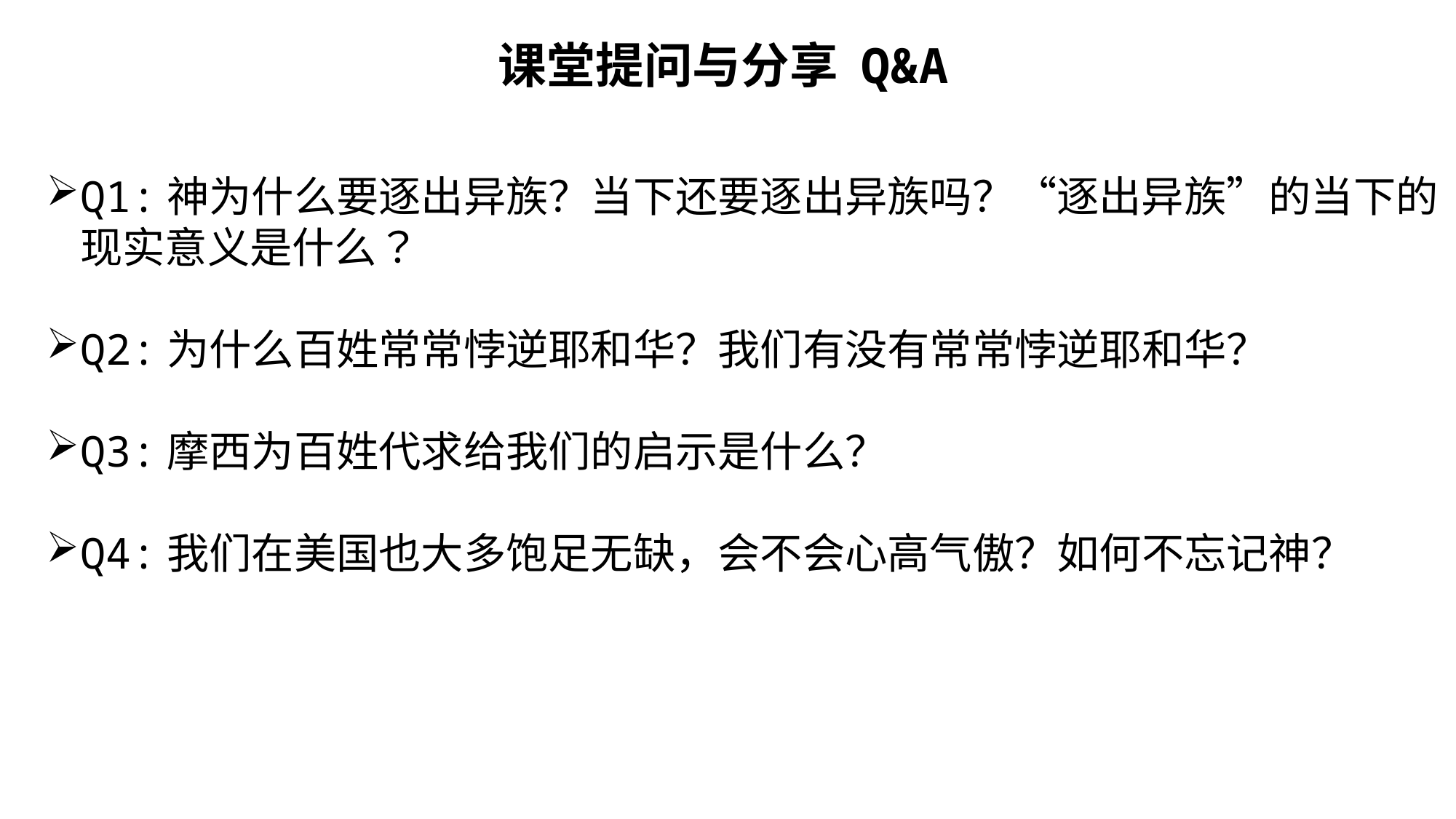

课堂提问与分享 Q&A

Q1:神为什么要逐出异族？当下还要逐出异族吗？“逐出异族”的当下的现实意义是什么？

Q2:为什么百姓常常悖逆耶和华？我们有没有常常悖逆耶和华？

Q3:摩西为百姓代求给我们的启示是什么？

Q4:我们在美国也大多饱足无缺，会不会心高气傲？如何不忘记神？